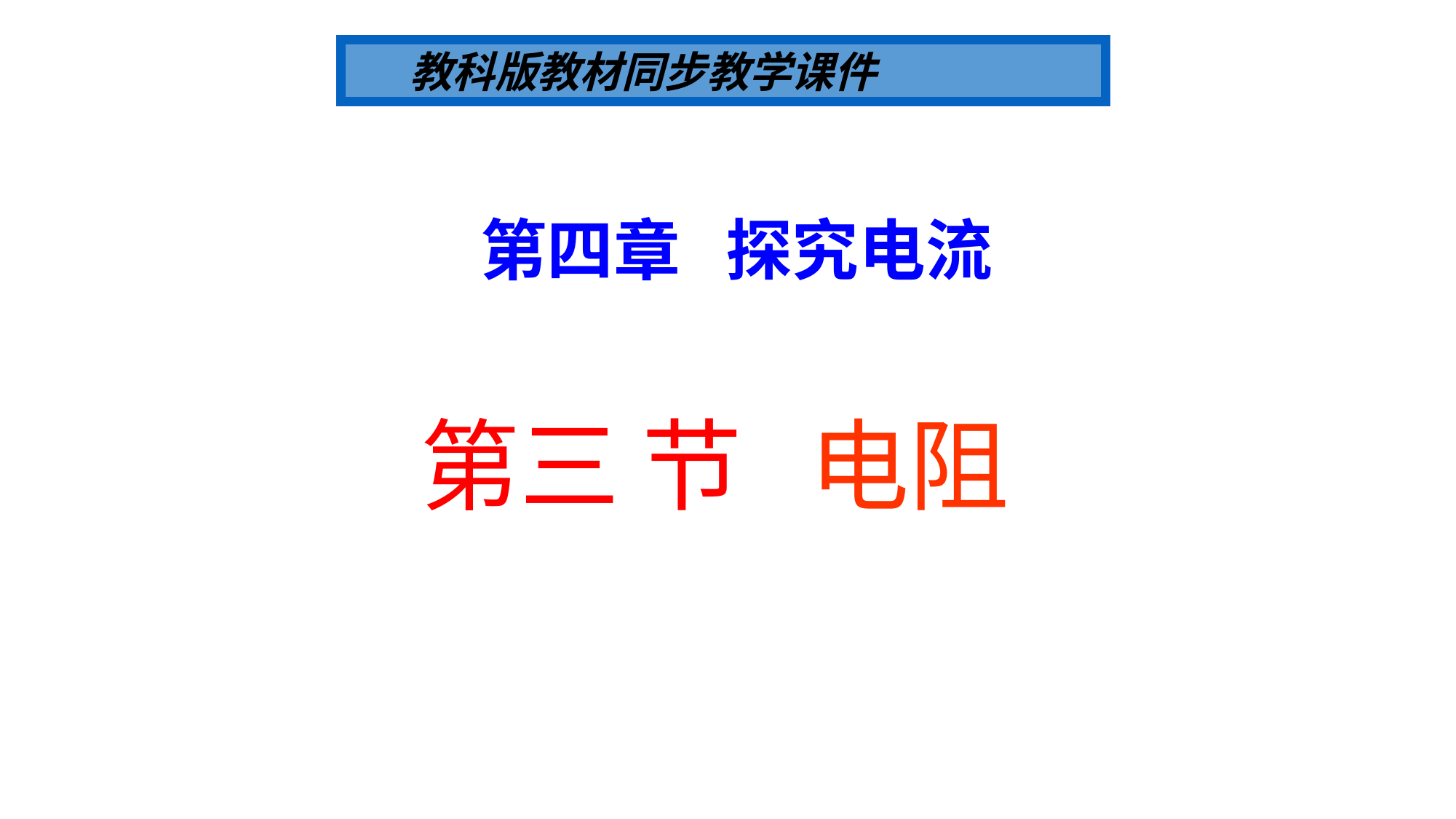

教科版教材同步教学课件
第四章   探究电流
# 第三 节   电阻